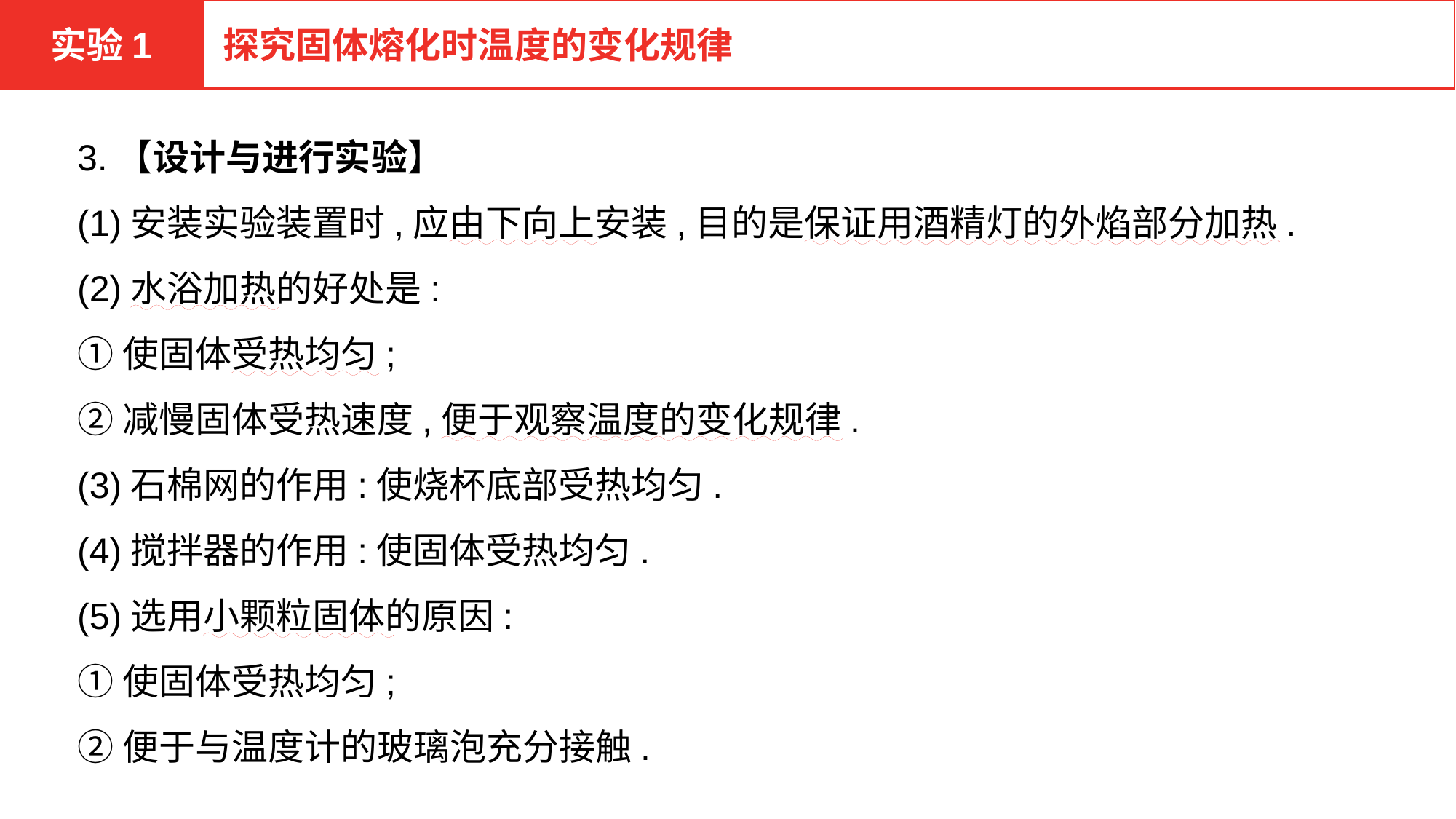

实验1
探究固体熔化时温度的变化规律
3.【设计与进行实验】
(1)安装实验装置时,应由下向上安装,目的是保证用酒精灯的外焰部分加热.
(2)水浴加热的好处是:
①使固体受热均匀;
②减慢固体受热速度,便于观察温度的变化规律.
(3)石棉网的作用:使烧杯底部受热均匀.
(4)搅拌器的作用:使固体受热均匀.
(5)选用小颗粒固体的原因:
①使固体受热均匀;
②便于与温度计的玻璃泡充分接触.